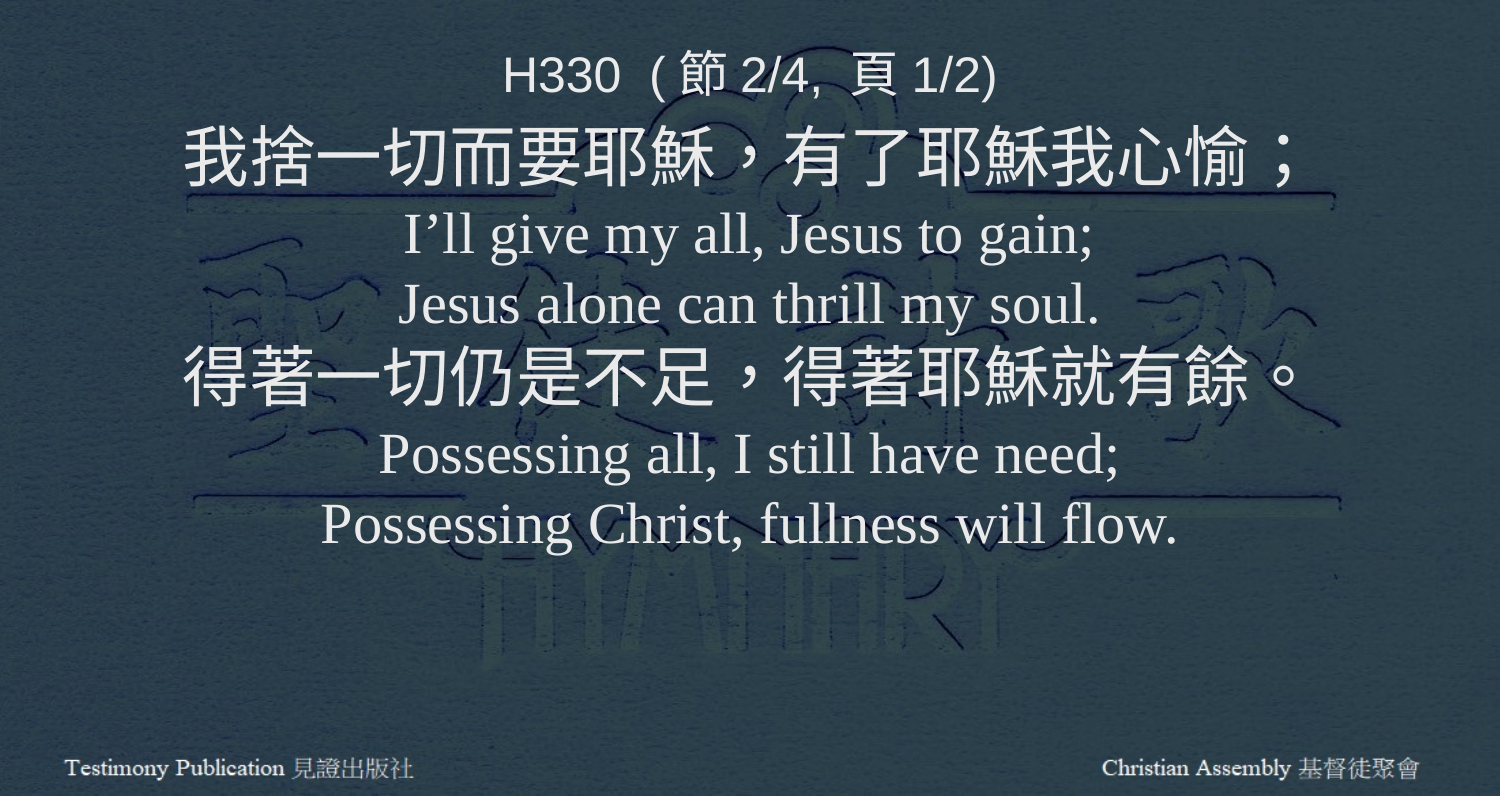

H330  (節2/4, 頁1/2)
我捨一切而要耶穌，有了耶穌我心愉；
I’ll give my all, Jesus to gain;
Jesus alone can thrill my soul.
得著一切仍是不足，得著耶穌就有餘。
Possessing all, I still have need;
Possessing Christ, fullness will flow.